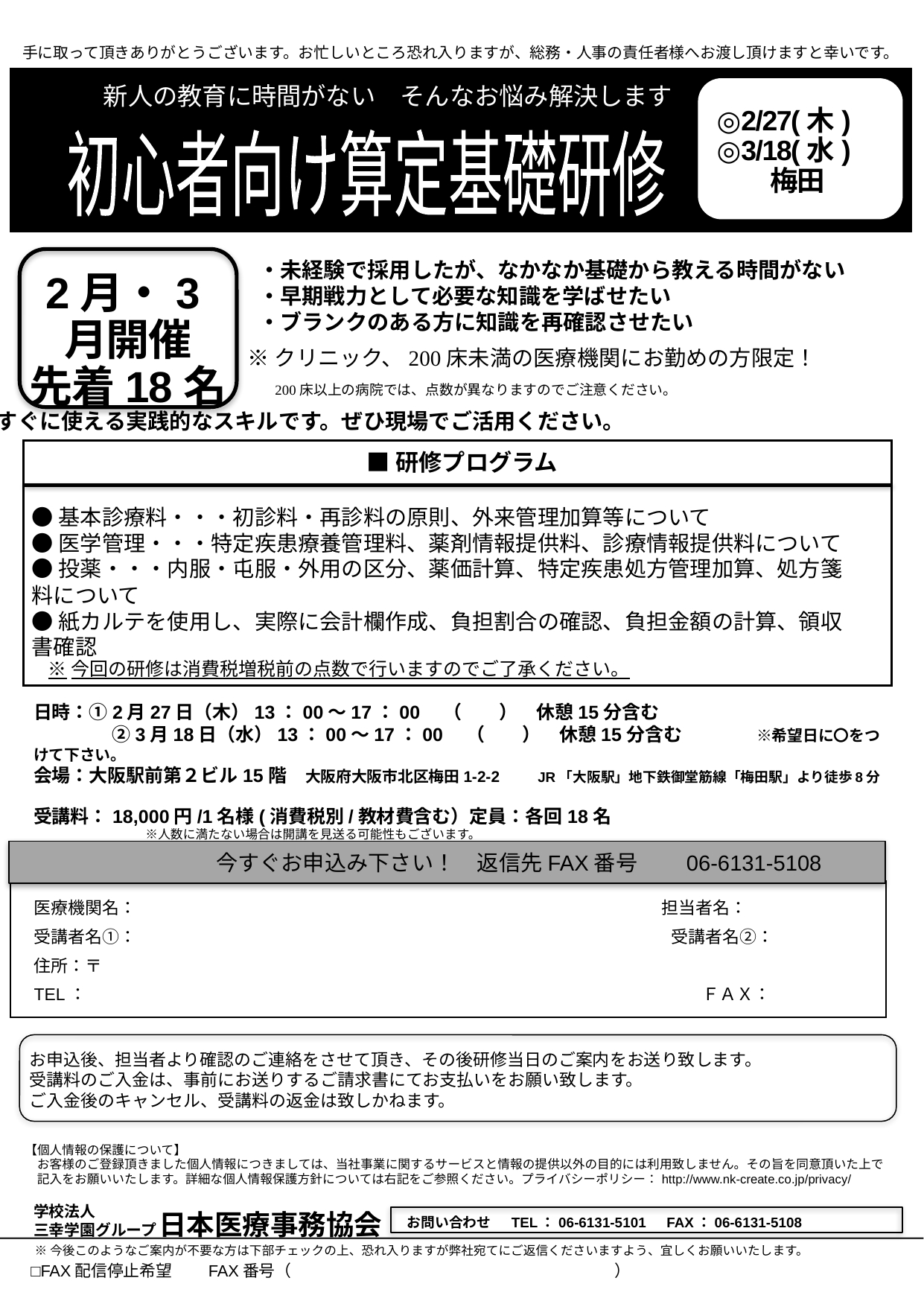

手に取って頂きありがとうございます。お忙しいところ恐れ入りますが、総務・人事の責任者様へお渡し頂けますと幸いです。

新人の教育に時間がない　そんなお悩み解決します

初心者向け算定基礎研修

◎2/27(木)
◎3/18(水)
　　梅田

・未経験で採用したが、なかなか基礎から教える時間がない
・早期戦力として必要な知識を学ばせたい
・ブランクのある方に知識を再確認させたい
2月・3月開催
先着18名
※クリニック、200床未満の医療機関にお勤めの方限定！
200床以上の病院では、点数が異なりますのでご注意ください。
すぐに使える実践的なスキルです。ぜひ現場でご活用ください。

■研修プログラム
●基本診療料・・・初診料・再診料の原則、外来管理加算等について
●医学管理・・・特定疾患療養管理料、薬剤情報提供料、診療情報提供料について
●投薬・・・内服・屯服・外用の区分、薬価計算、特定疾患処方管理加算、処方箋料について
●紙カルテを使用し、実際に会計欄作成、負担割合の確認、負担金額の計算、領収書確認

※今回の研修は消費税増税前の点数で行いますのでご了承ください。
日時：①2月27日（木）13：00～17：00　（　　）　休憩15分含む
　　　　 ②3月18日（水）13：00～17：00　（　　）　休憩15分含む　　　　※希望日に〇をつけて下さい。
会場：大阪駅前第２ビル15階　大阪府大阪市北区梅田1-2-2　　JR「大阪駅」地下鉄御堂筋線「梅田駅」より徒歩8分

受講料：18,000円/1名様(消費税別/教材費含む）定員：各回18名
　　　　　　　　　※人数に満たない場合は開講を見送る可能性もございます。

　　　　　　　　　今すぐお申込み下さい！　返信先FAX番号　　06-6131-5108

医療機関名：　　　　　　　　　　　　　　　　　　　　　　 　　 　　　　　　 担当者名：
受講者名①：　　　　　　　　　　　　　　　　　　　　　　　　　　　　　　　 受講者名②：
住所：〒
TEL：　　　　　　　　　　　　　　　　　　　　　　　　　　　　　　　　　　　　ＦＡＸ：

お申込後、担当者より確認のご連絡をさせて頂き、その後研修当日のご案内をお送り致します。
受講料のご入金は、事前にお送りするご請求書にてお支払いをお願い致します。
ご入金後のキャンセル、受講料の返金は致しかねます。

【個人情報の保護について】
　お客様のご登録頂きました個人情報につきましては、当社事業に関するサービスと情報の提供以外の目的には利用致しません。その旨を同意頂いた上で
　記入をお願いいたします。詳細な個人情報保護方針については右記をご参照ください。プライバシーポリシー：http://www.nk-create.co.jp/privacy/
学校法人
三幸学園グループ
　 日本医療事務協会
お問い合わせ 　TEL：06-6131-5101　FAX：06-6131-5108
※今後このようなご案内が不要な方は下部チェックの上、恐れ入りますが弊社宛てにご返信くださいますよう、宜しくお願いいたします。
□FAX配信停止希望　　FAX番号（　　　　　　　　　　　　　　　　　　　　）